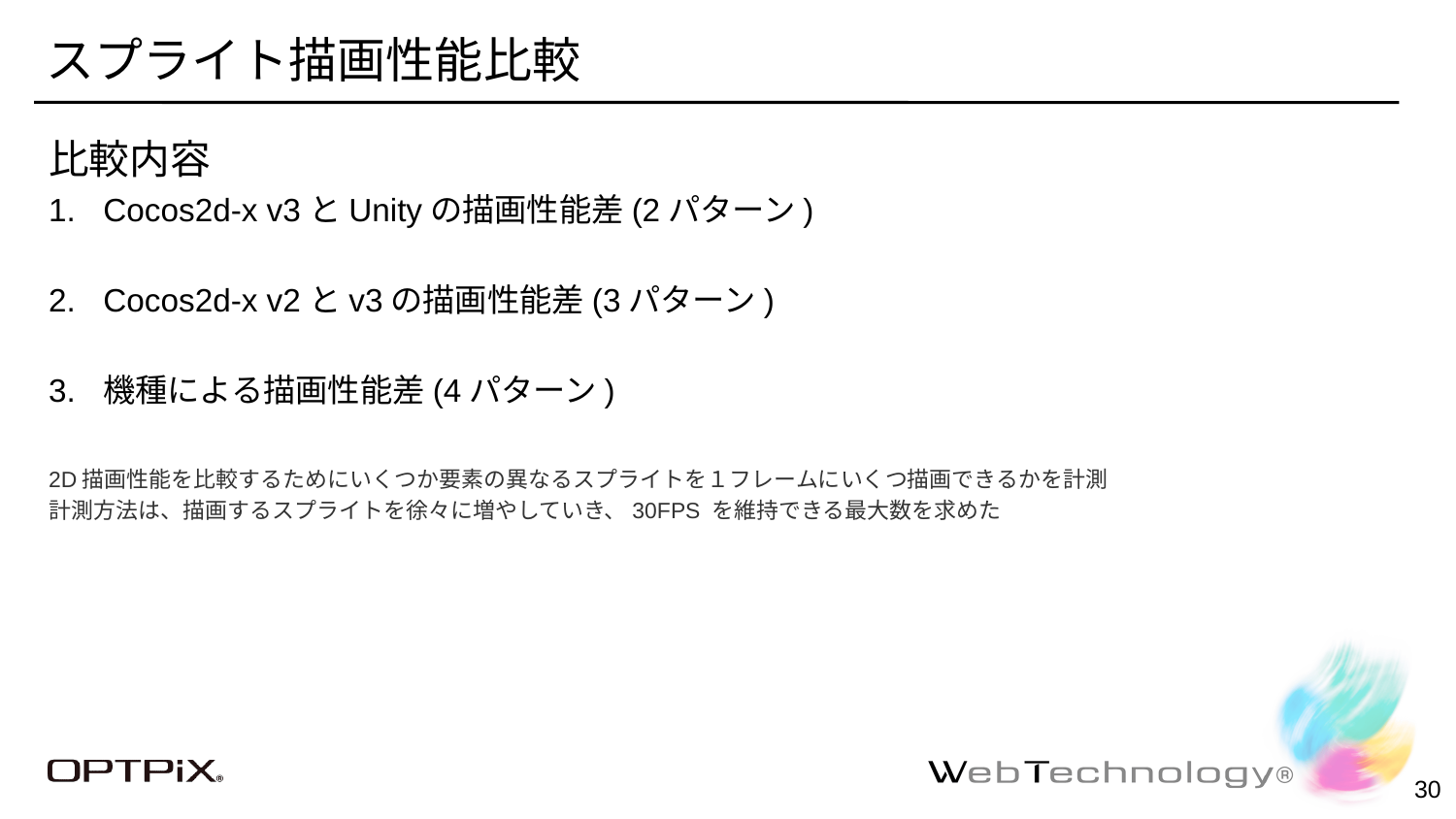

# スプライト描画性能比較
比較内容
Cocos2d-x v3とUnityの描画性能差(2パターン)

Cocos2d-x v2とv3の描画性能差(3パターン)

機種による描画性能差(4パターン)

2D描画性能を比較するためにいくつか要素の異なるスプライトを１フレームにいくつ描画できるかを計測
計測方法は、描画するスプライトを徐々に増やしていき、30FPS を維持できる最大数を求めた
30